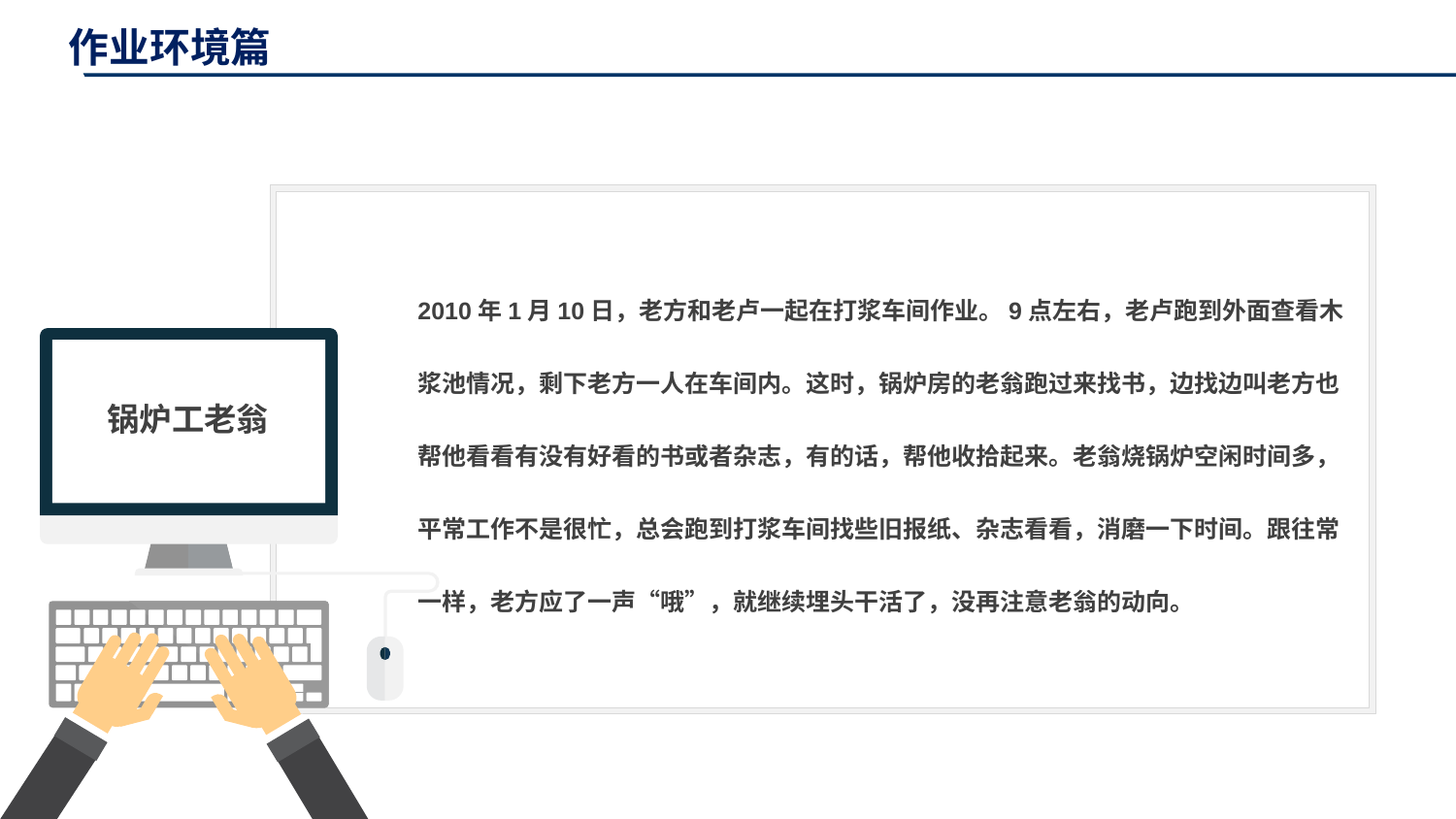

作业环境篇

2010年1月10日，老方和老卢一起在打浆车间作业。9点左右，老卢跑到外面查看木浆池情况，剩下老方一人在车间内。这时，锅炉房的老翁跑过来找书，边找边叫老方也帮他看看有没有好看的书或者杂志，有的话，帮他收拾起来。老翁烧锅炉空闲时间多，平常工作不是很忙，总会跑到打浆车间找些旧报纸、杂志看看，消磨一下时间。跟往常一样，老方应了一声“哦”，就继续埋头干活了，没再注意老翁的动向。

锅炉工老翁